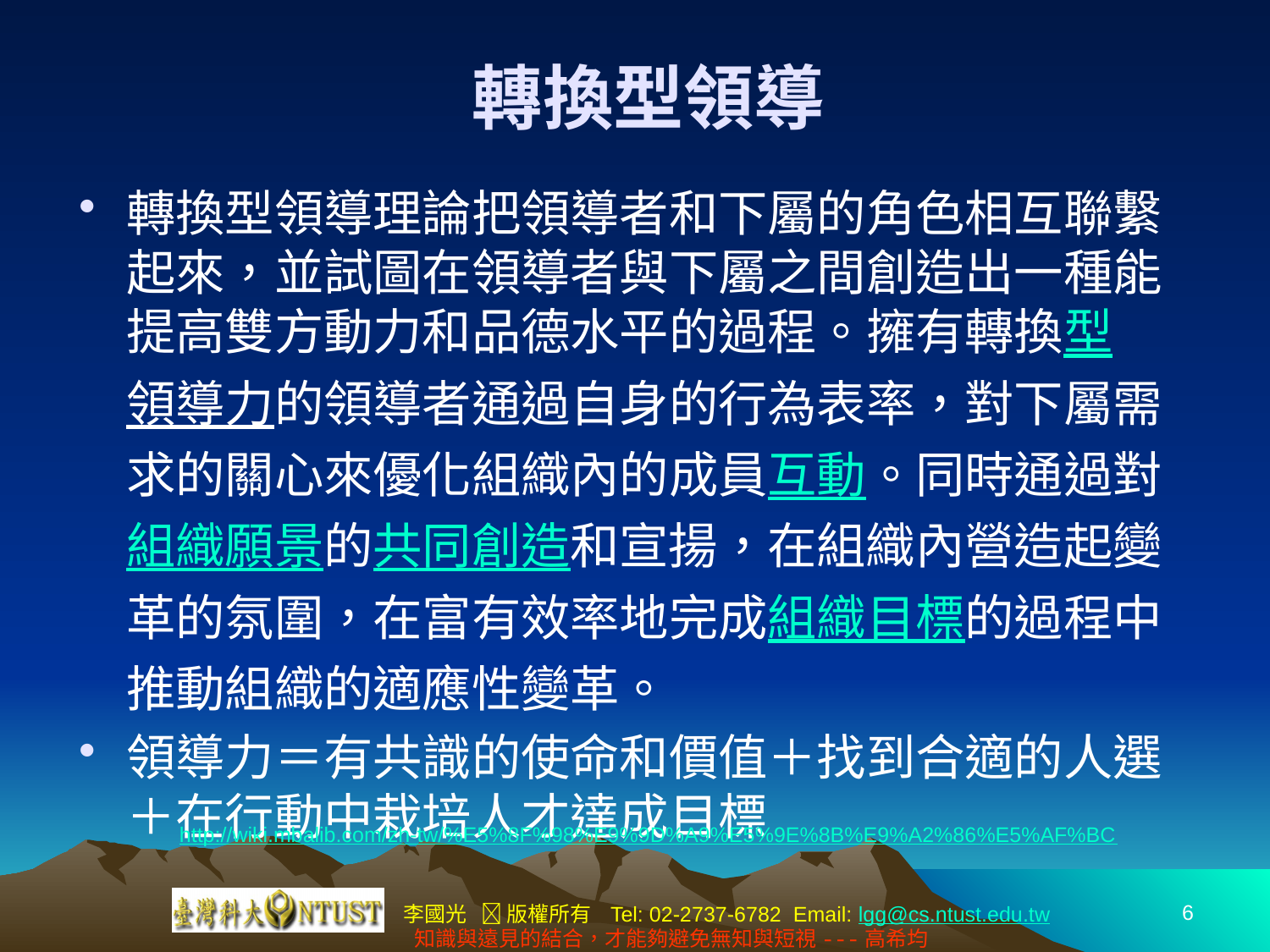

# 轉換型領導
轉換型領導理論把領導者和下屬的角色相互聯繫起來，並試圖在領導者與下屬之間創造出一種能提高雙方動力和品德水平的過程。擁有轉換型領導力的領導者通過自身的行為表率，對下屬需求的關心來優化組織內的成員互動。同時通過對組織願景的共同創造和宣揚，在組織內營造起變革的氛圍，在富有效率地完成組織目標的過程中推動組織的適應性變革。
領導力＝有共識的使命和價值＋找到合適的人選＋在行動中栽培人才達成目標
http://wiki.mbalib.com/zh-tw/%E5%8F%98%E9%9D%A9%E5%9E%8B%E9%A2%86%E5%AF%BC
6